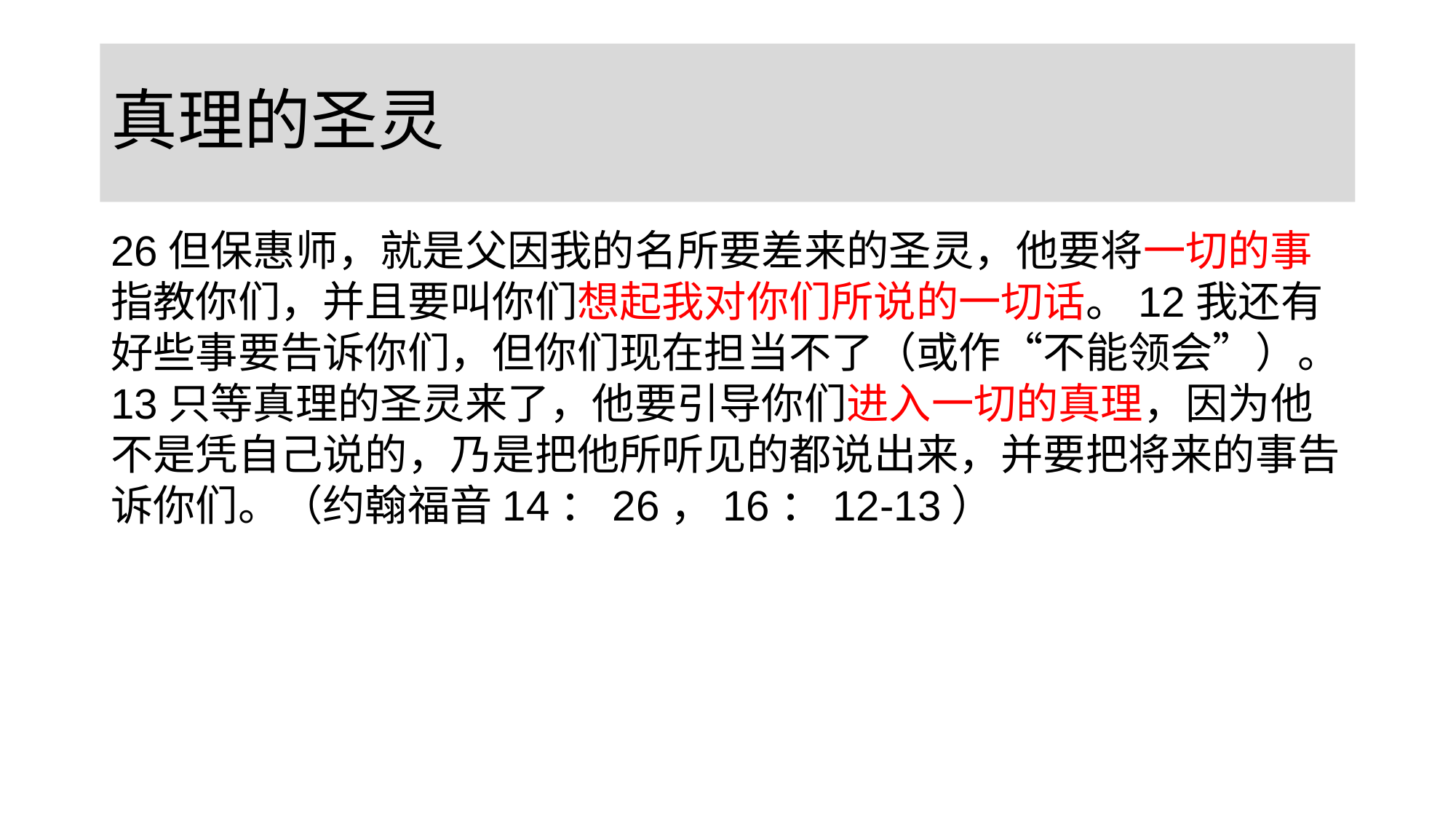

# 真理的圣灵
26但保惠师，就是父因我的名所要差来的圣灵，他要将一切的事指教你们，并且要叫你们想起我对你们所说的一切话。12我还有好些事要告诉你们，但你们现在担当不了（或作“不能领会”）。13只等真理的圣灵来了，他要引导你们进入一切的真理，因为他不是凭自己说的，乃是把他所听见的都说出来，并要把将来的事告诉你们。（约翰福音14：26，16：12-13）